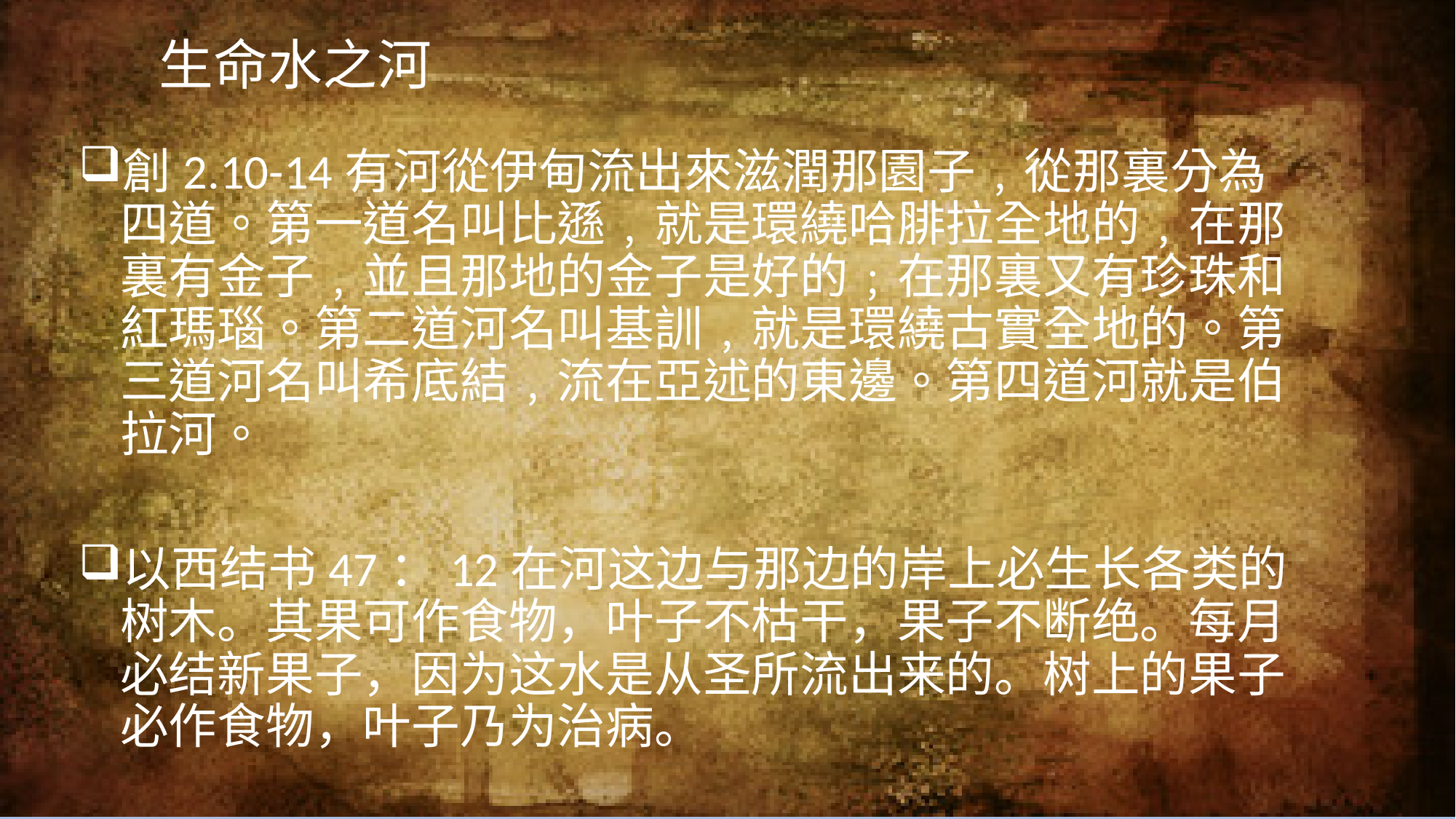

生命水之河
創2.10-14有河從伊甸流出來滋潤那園子﹐從那裏分為四道。第一道名叫比遜﹐就是環繞哈腓拉全地的﹐在那裏有金子﹐並且那地的金子是好的﹔在那裏又有珍珠和紅瑪瑙。第二道河名叫基訓﹐就是環繞古實全地的。第三道河名叫希底結﹐流在亞述的東邊。第四道河就是伯拉河。

以西结书47：12在河这边与那边的岸上必生长各类的树木。其果可作食物，叶子不枯干，果子不断绝。每月必结新果子，因为这水是从圣所流出来的。树上的果子必作食物，叶子乃为治病。